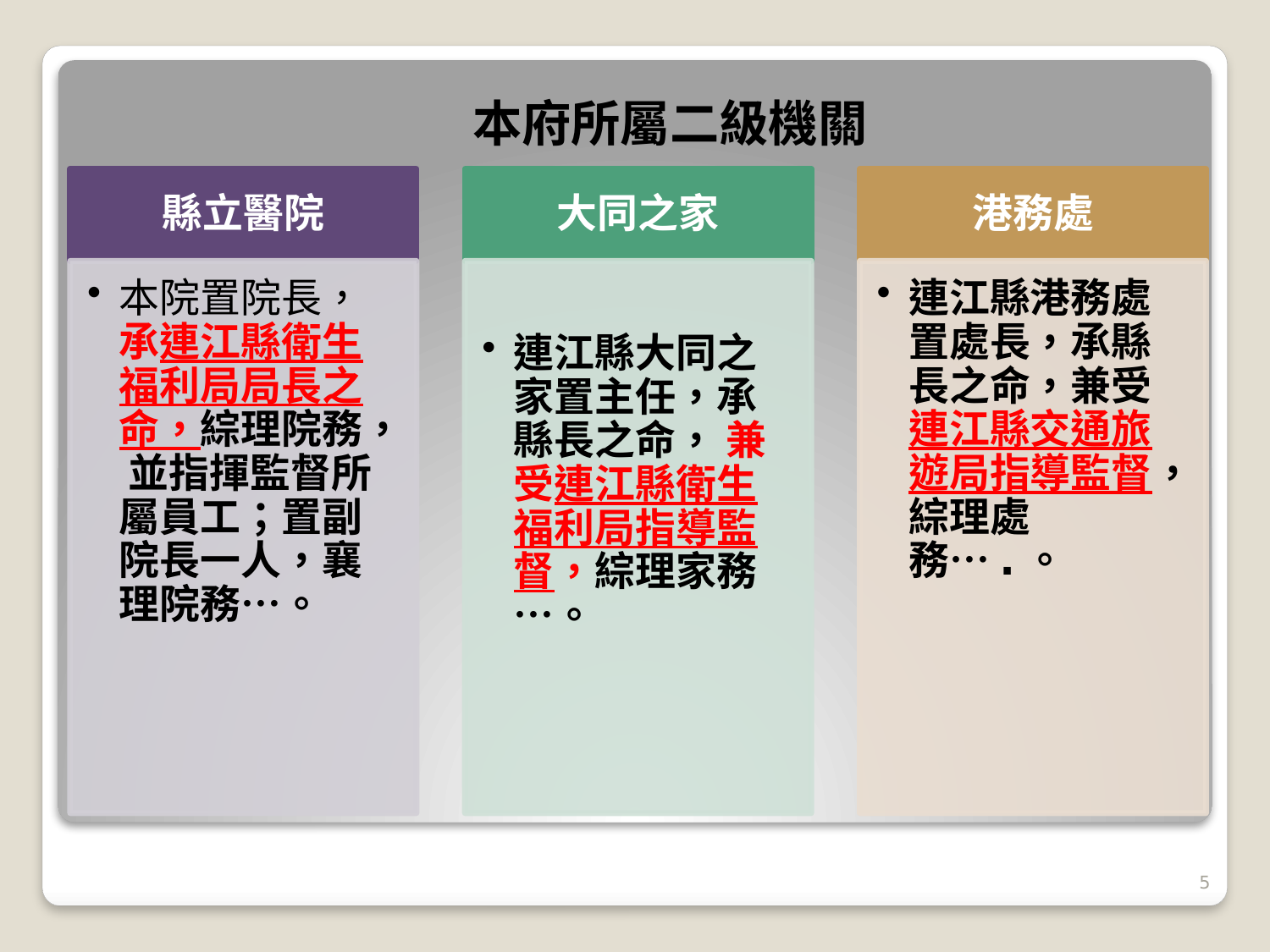

本府所屬二級機關
縣立醫院
本院置院長，承連江縣衛生福利局局長之命，綜理院務， 並指揮監督所屬員工；置副院長一人，襄理院務…。
大同之家

連江縣大同之家置主任，承縣長之命， 兼受連江縣衛生福利局指導監督，綜理家務…。
港務處
連江縣港務處置處長，承縣長之命，兼受連江縣交通旅遊局指導監督，綜理處務….。
5